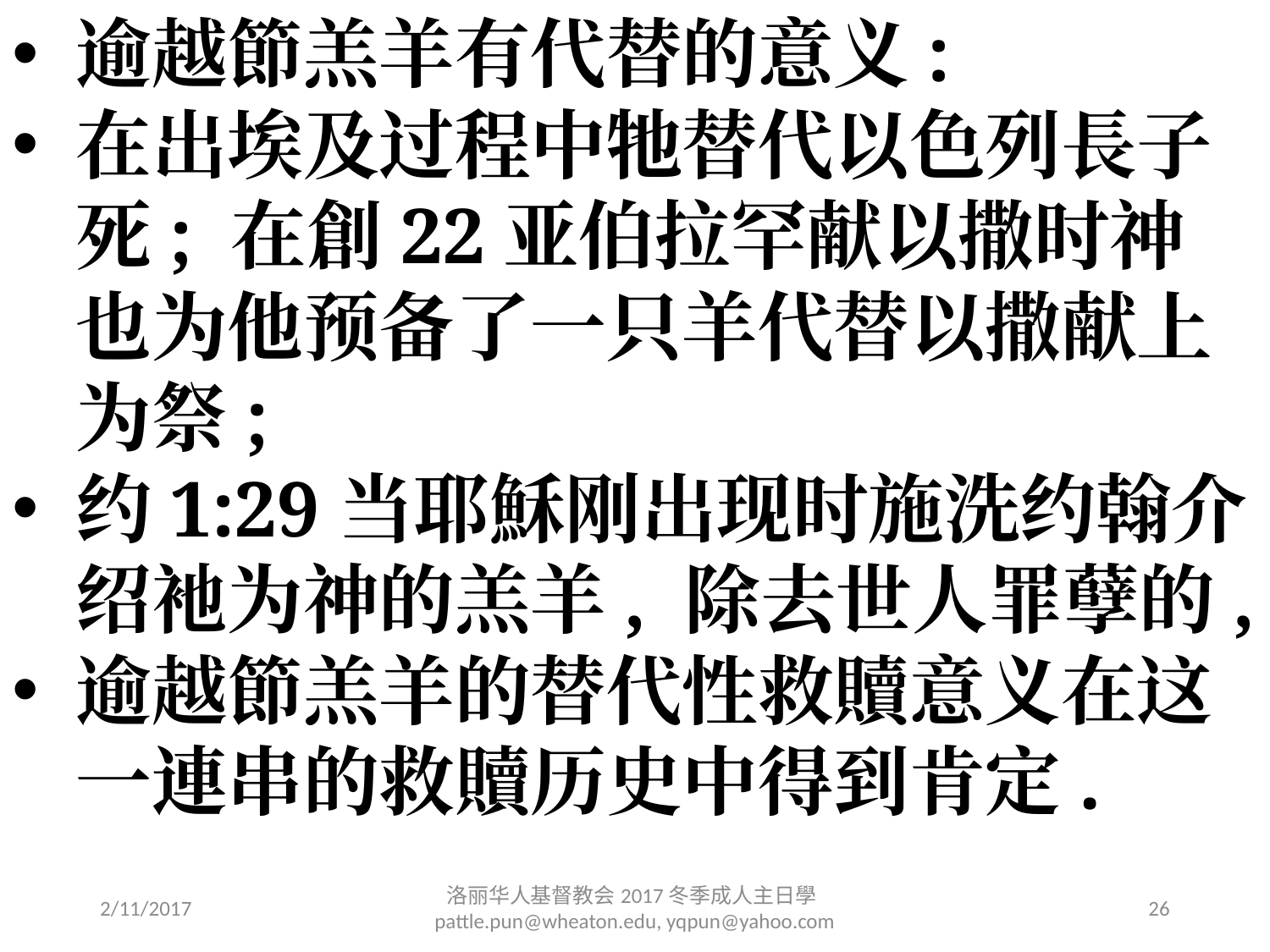

逾越節羔羊有代替的意义:
在出埃及过程中牠替代以色列長子死; 在創22亚伯拉罕献以撒时神也为他预备了一只羊代替以撒献上为祭;
约1:29当耶穌刚出现时施洗约翰介绍衪为神的羔羊, 除去世人罪孽的,
逾越節羔羊的替代性救贖意义在这一連串的救贖历史中得到肯定.
2/11/2017
洛丽华⼈基督教会2017冬季成⼈主⽇學  pattle.pun@wheaton.edu, yqpun@yahoo.com
26